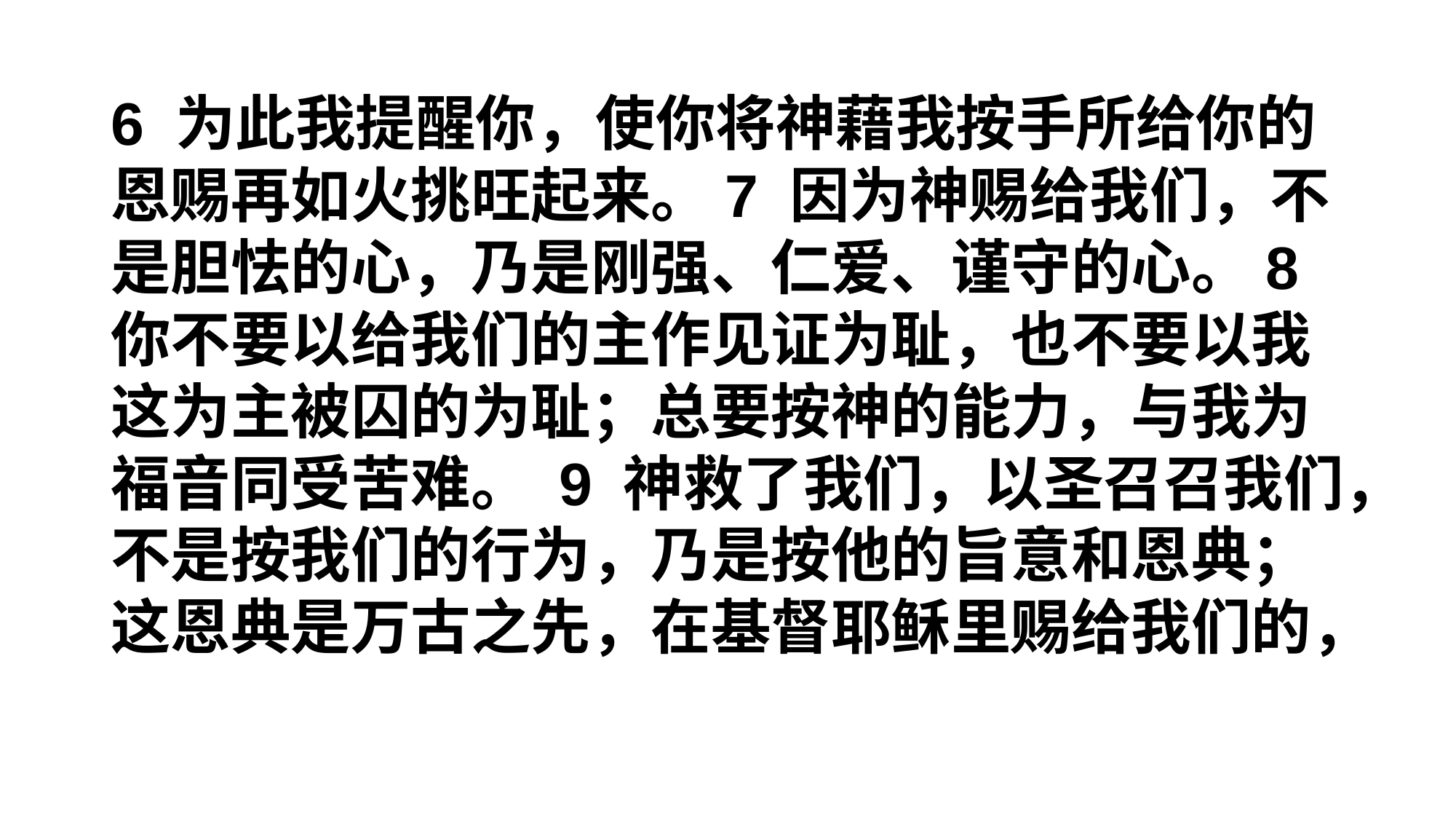

6 为此我提醒你，使你将神藉我按手所给你的恩赐再如火挑旺起来。7 因为神赐给我们，不是胆怯的心，乃是刚强、仁爱、谨守的心。8 你不要以给我们的主作见证为耻，也不要以我这为主被囚的为耻；总要按神的能力，与我为福音同受苦难。 9 神救了我们，以圣召召我们，不是按我们的行为，乃是按他的旨意和恩典；这恩典是万古之先，在基督耶稣里赐给我们的，